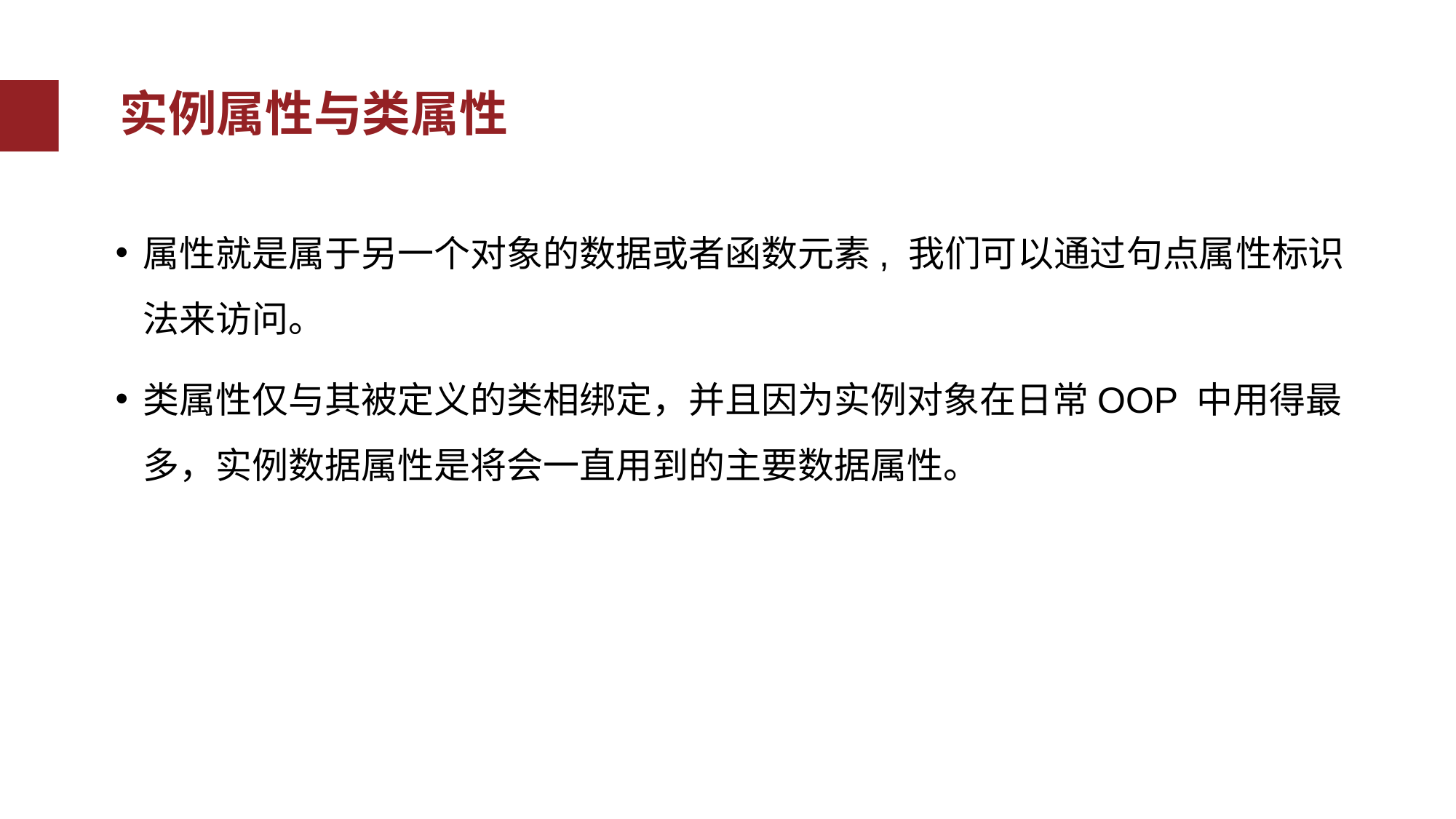

实例属性与类属性

属性就是属于另一个对象的数据或者函数元素, 我们可以通过句点属性标识法来访问。
类属性仅与其被定义的类相绑定，并且因为实例对象在日常OOP 中用得最多，实例数据属性是将会一直用到的主要数据属性。